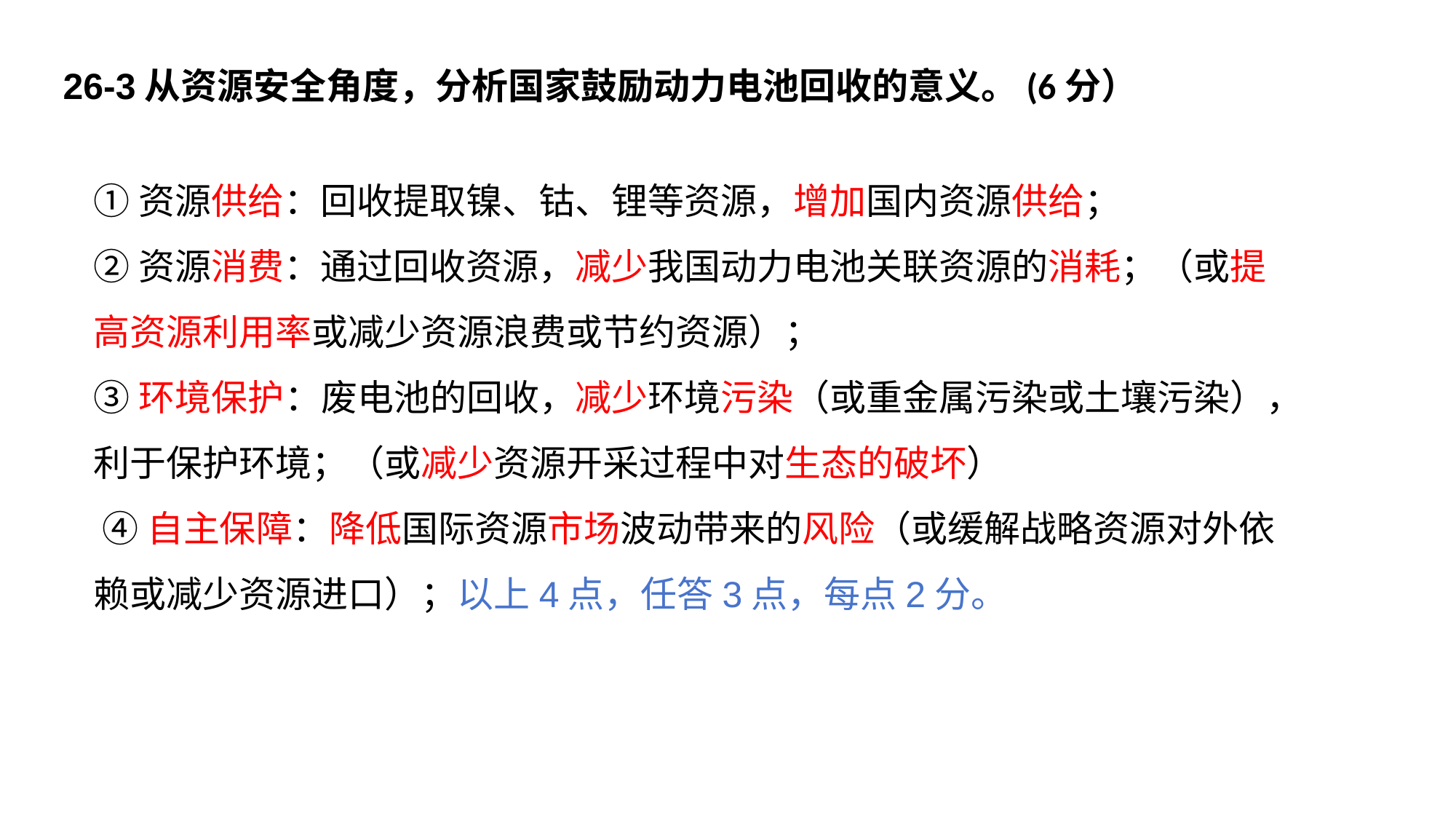

26-3从资源安全角度，分析国家鼓励动力电池回收的意义。(6分）
①资源供给：回收提取镍、钴、锂等资源，增加国内资源供给；
②资源消费：通过回收资源，减少我国动力电池关联资源的消耗；（或提高资源利用率或减少资源浪费或节约资源）；
③环境保护：废电池的回收，减少环境污染（或重金属污染或土壤污染），利于保护环境；（或减少资源开采过程中对生态的破坏）
 ④自主保障：降低国际资源市场波动带来的风险（或缓解战略资源对外依赖或减少资源进口）；以上4点，任答3点，每点2分。